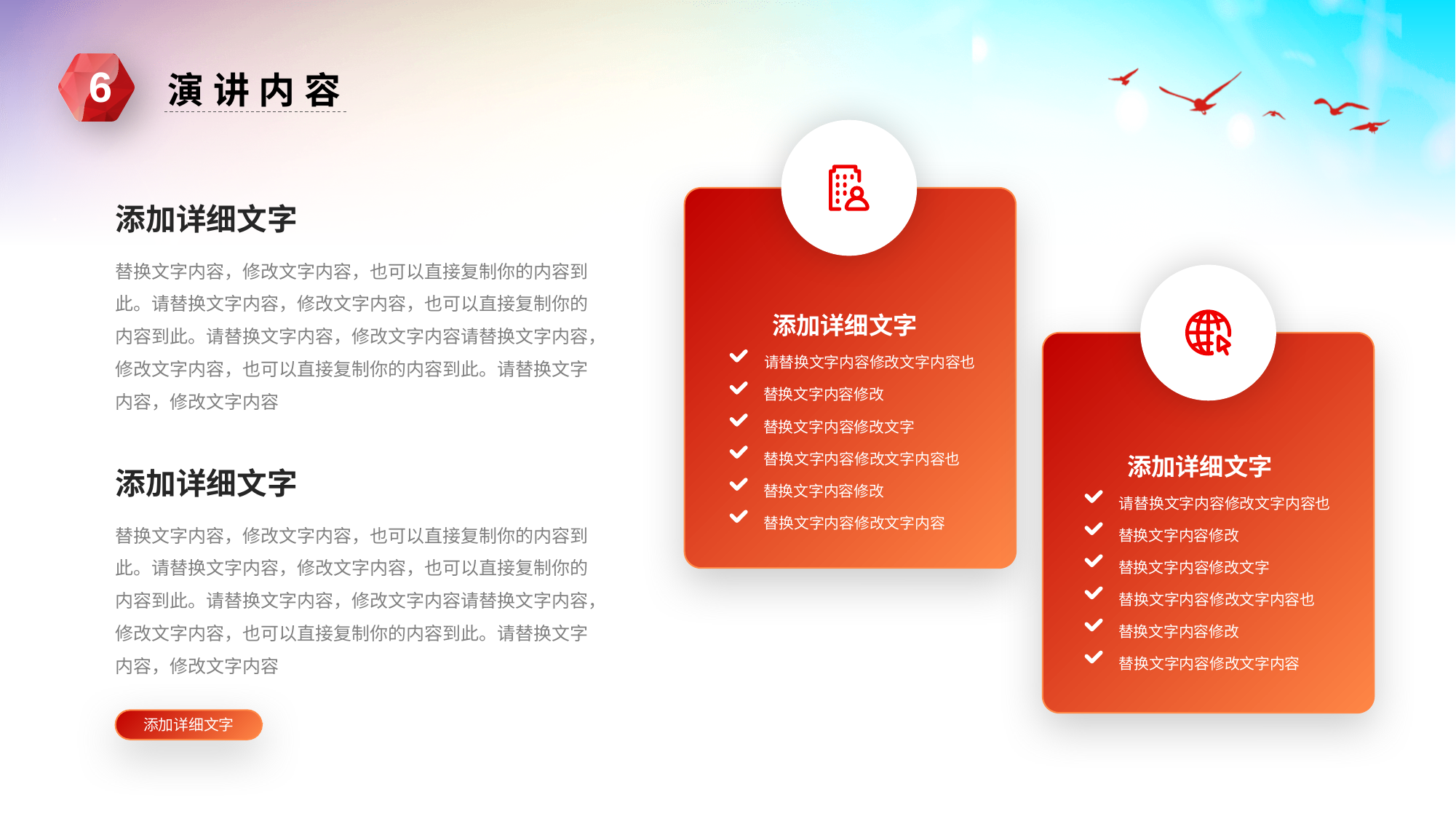

6

演讲内容

添加详细文字

替换文字内容，修改文字内容，也可以直接复制你的内容到此。请替换文字内容，修改文字内容，也可以直接复制你的内容到此。请替换文字内容，修改文字内容请替换文字内容，修改文字内容，也可以直接复制你的内容到此。请替换文字内容，修改文字内容

添加详细文字
请替换文字内容修改文字内容也

替换文字内容修改

替换文字内容修改文字

替换文字内容修改文字内容也

替换文字内容修改

替换文字内容修改文字内容

添加详细文字
请替换文字内容修改文字内容也

替换文字内容修改

替换文字内容修改文字

替换文字内容修改文字内容也

替换文字内容修改

替换文字内容修改文字内容

添加详细文字
替换文字内容，修改文字内容，也可以直接复制你的内容到此。请替换文字内容，修改文字内容，也可以直接复制你的内容到此。请替换文字内容，修改文字内容请替换文字内容，修改文字内容，也可以直接复制你的内容到此。请替换文字内容，修改文字内容
添加详细文字